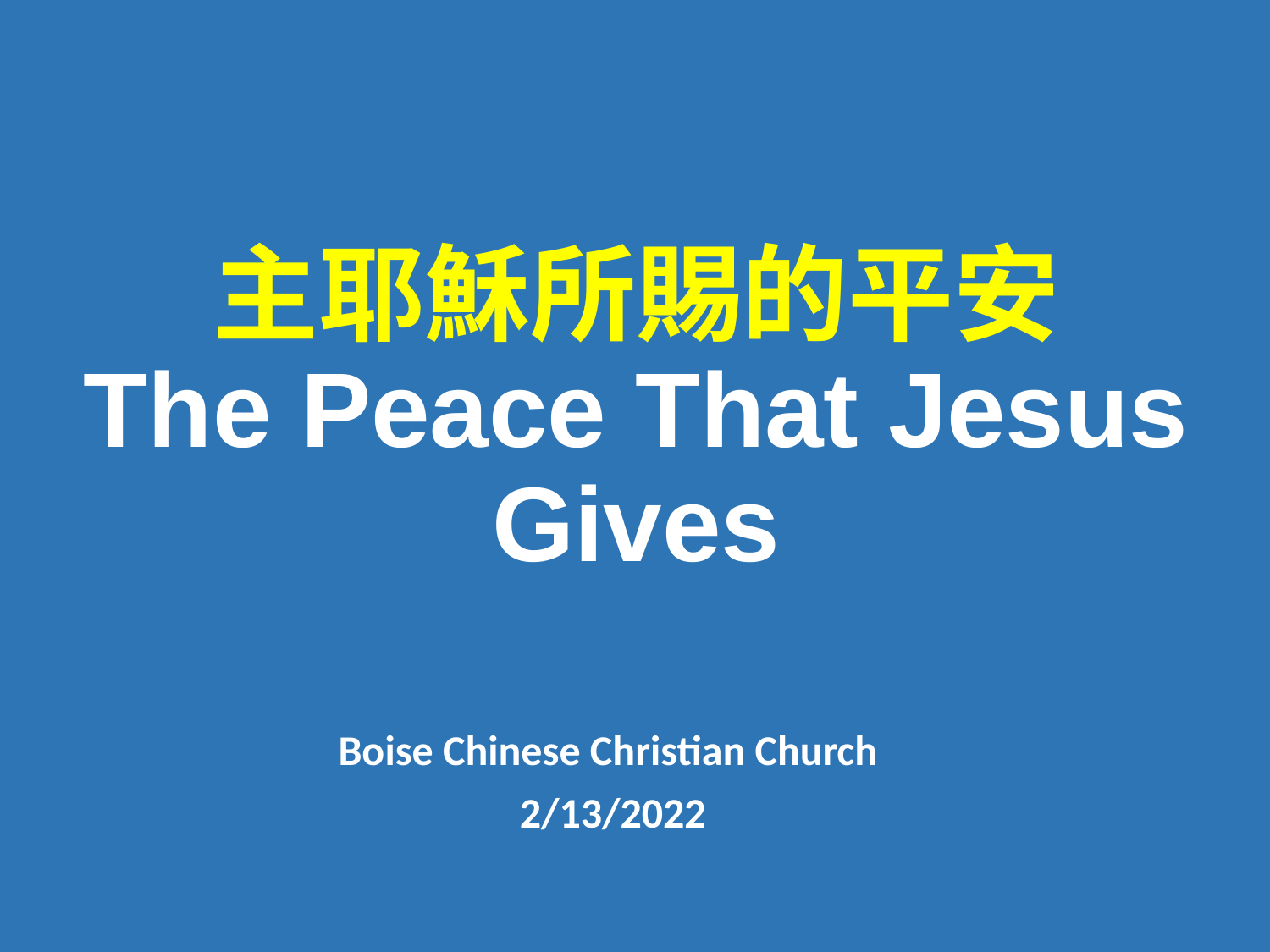

# 主耶穌所賜的平安 The Peace That Jesus Gives
Boise Chinese Christian Church
2/13/2022